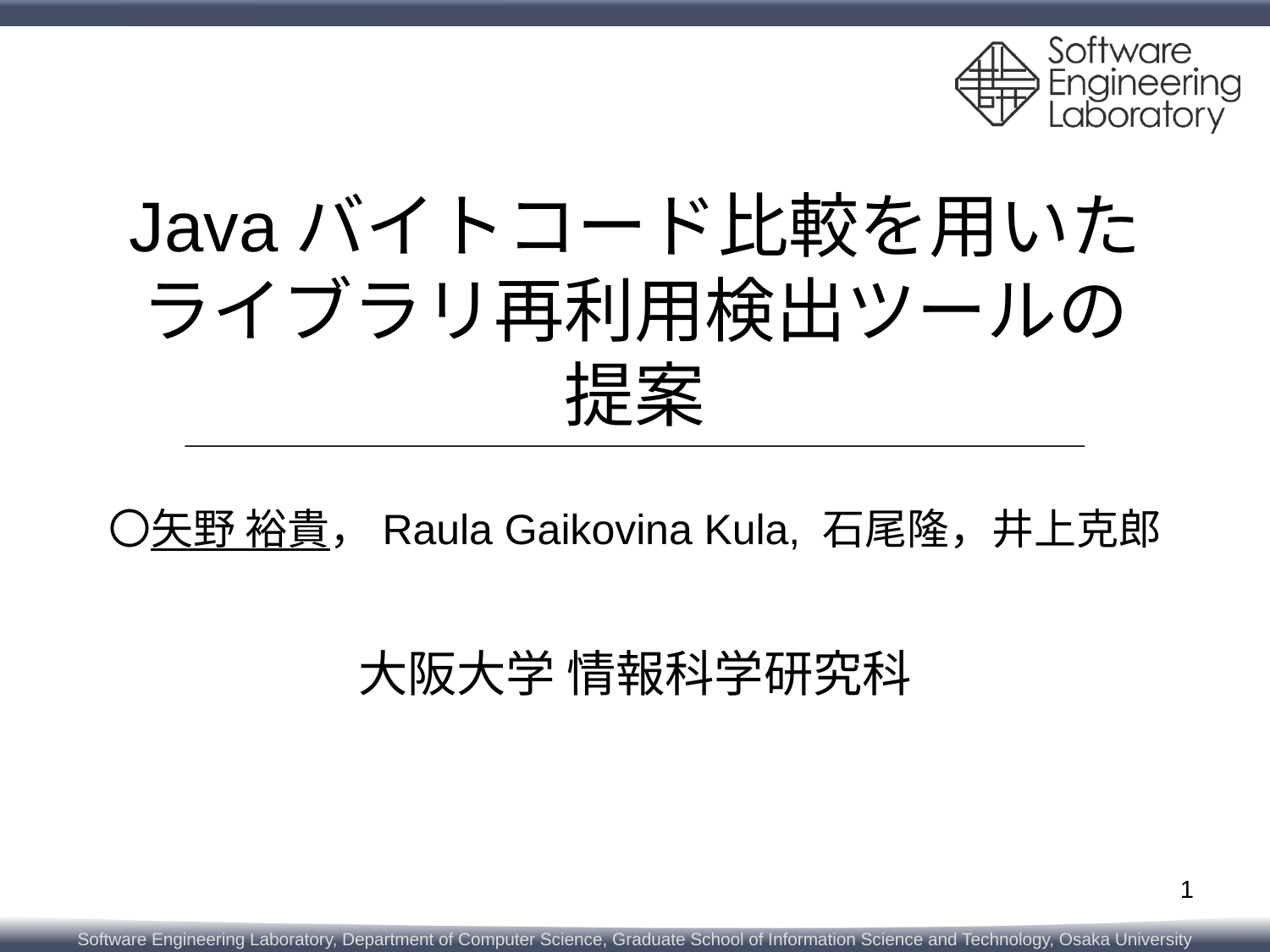

# Javaバイトコード比較を用いた ライブラリ再利用検出ツールの提案
〇矢野 裕貴，Raula Gaikovina Kula, 石尾隆，井上克郎

大阪大学 情報科学研究科
1